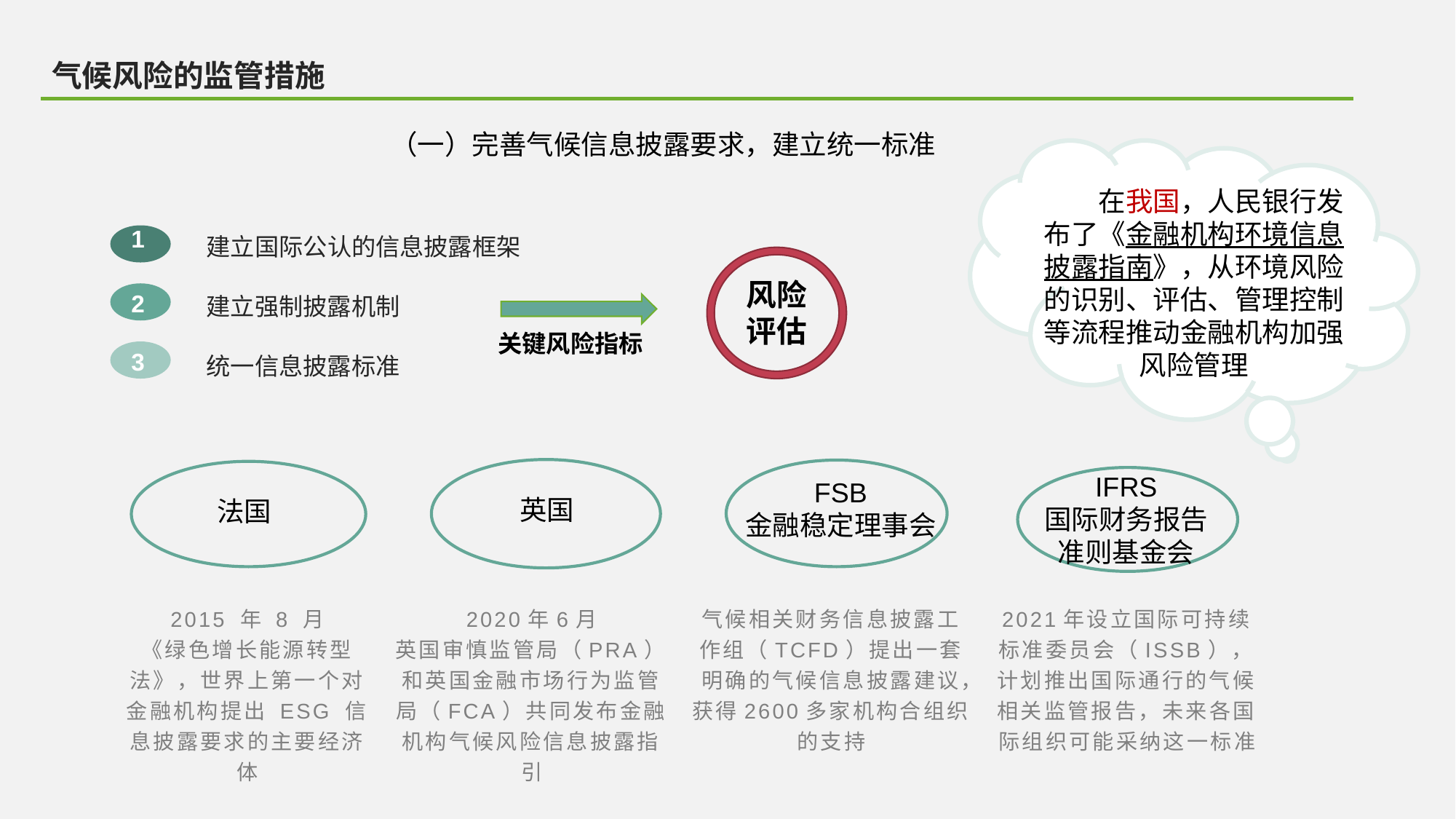

气候风险的监管措施
（一）完善气候信息披露要求，建立统一标准

在我国，人民银行发布了《金融机构环境信息披露指南》，从环境风险的识别、评估、管理控制等流程推动金融机构加强风险管理
建立国际公认的信息披露框架

建立强制披露机制
2

统一信息披露标准
3

1

风险
评估

关键风险指标

英国

FSB
金融稳定理事会

法国
IFRS
国际财务报告准则基金会

2015 年 8 月
《绿色增长能源转型法》，世界上第一个对金融机构提出 ESG 信息披露要求的主要经济体
2020年6月
英国审慎监管局（PRA）和英国金融市场行为监管局（FCA）共同发布金融机构气候风险信息披露指引
气候相关财务信息披露工作组（TCFD）提出一套明确的气候信息披露建议，获得2600多家机构合组织的支持
2021年设立国际可持续标准委员会（ISSB），计划推出国际通行的气候相关监管报告，未来各国际组织可能采纳这一标准